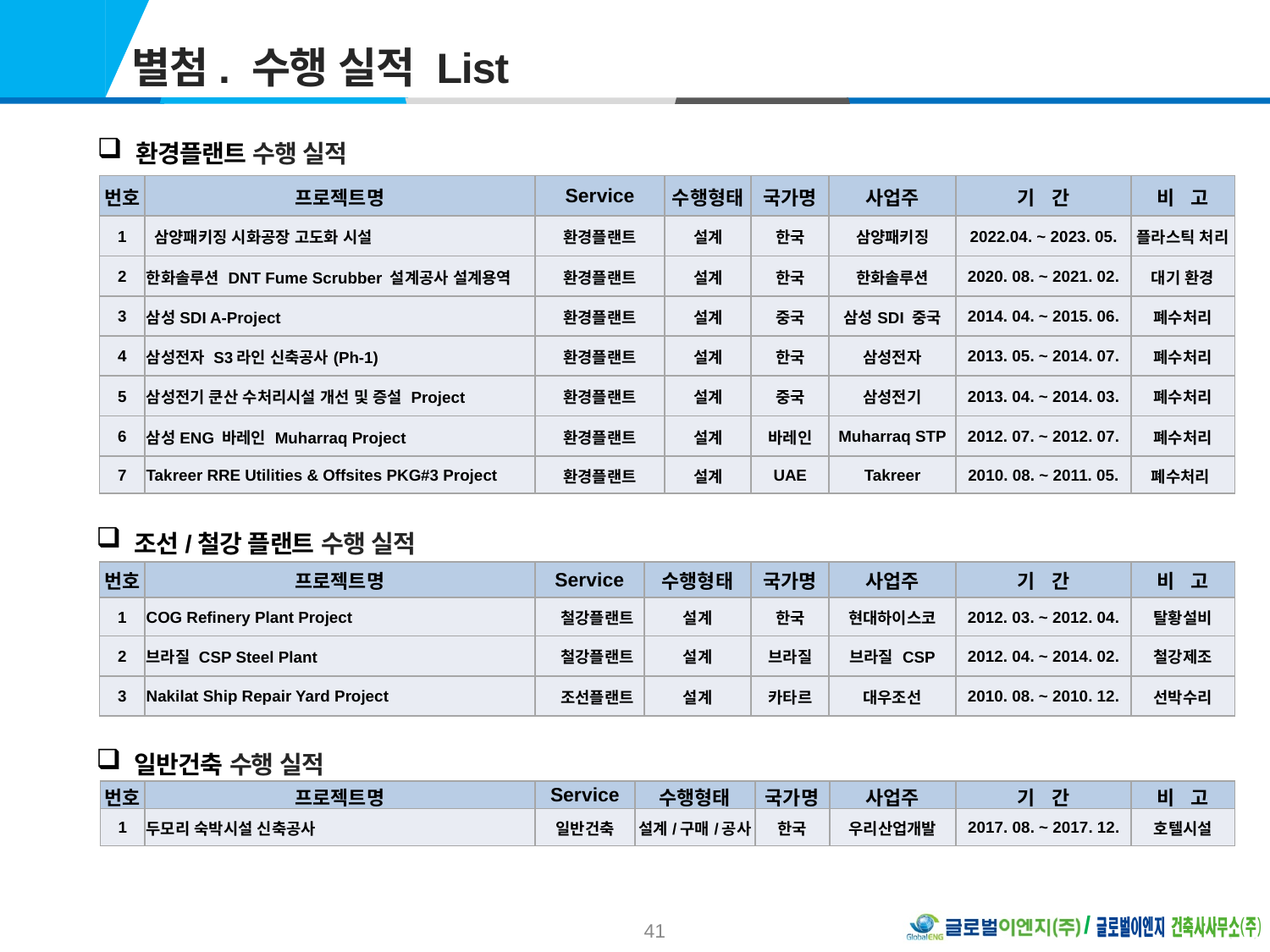

별첨. 수행 실적 List
 환경플랜트 수행 실적
| 번호 | 프로젝트명 | Service | 수행형태 | 국가명 | 사업주 | 기 간 | 비 고 |
| --- | --- | --- | --- | --- | --- | --- | --- |
| 1 | 삼양패키징 시화공장 고도화 시설 | 환경플랜트 | 설계 | 한국 | 삼양패키징 | 2022.04. ~ 2023. 05. | 플라스틱 처리 |
| 2 | 한화솔루션 DNT Fume Scrubber 설계공사 설계용역 | 환경플랜트 | 설계 | 한국 | 한화솔루션 | 2020. 08. ~ 2021. 02. | 대기 환경 |
| 3 | 삼성SDI A-Project | 환경플랜트 | 설계 | 중국 | 삼성SDI 중국 | 2014. 04. ~ 2015. 06. | 폐수처리 |
| 4 | 삼성전자 S3라인 신축공사(Ph-1) | 환경플랜트 | 설계 | 한국 | 삼성전자 | 2013. 05. ~ 2014. 07. | 폐수처리 |
| 5 | 삼성전기 쿤산 수처리시설 개선 및 증설 Project | 환경플랜트 | 설계 | 중국 | 삼성전기 | 2013. 04. ~ 2014. 03. | 폐수처리 |
| 6 | 삼성ENG 바레인 Muharraq Project | 환경플랜트 | 설계 | 바레인 | Muharraq STP | 2012. 07. ~ 2012. 07. | 폐수처리 |
| 7 | Takreer RRE Utilities & Offsites PKG#3 Project | 환경플랜트 | 설계 | UAE | Takreer | 2010. 08. ~ 2011. 05. | 폐수처리 |
 조선/철강 플랜트 수행 실적
| 번호 | 프로젝트명 | Service | 수행형태 | 국가명 | 사업주 | 기 간 | 비 고 |
| --- | --- | --- | --- | --- | --- | --- | --- |
| 1 | COG Refinery Plant Project | 철강플랜트 | 설계 | 한국 | 현대하이스코 | 2012. 03. ~ 2012. 04. | 탈황설비 |
| 2 | 브라질 CSP Steel Plant | 철강플랜트 | 설계 | 브라질 | 브라질 CSP | 2012. 04. ~ 2014. 02. | 철강제조 |
| 3 | Nakilat Ship Repair Yard Project | 조선플랜트 | 설계 | 카타르 | 대우조선 | 2010. 08. ~ 2010. 12. | 선박수리 |
 일반건축 수행 실적
| 번호 | 프로젝트명 | Service | 수행형태 | 국가명 | 사업주 | 기 간 | 비 고 |
| --- | --- | --- | --- | --- | --- | --- | --- |
| 1 | 두모리 숙박시설 신축공사 | 일반건축 | 설계/구매/공사 | 한국 | 우리산업개발 | 2017. 08. ~ 2017. 12. | 호텔시설 |
41